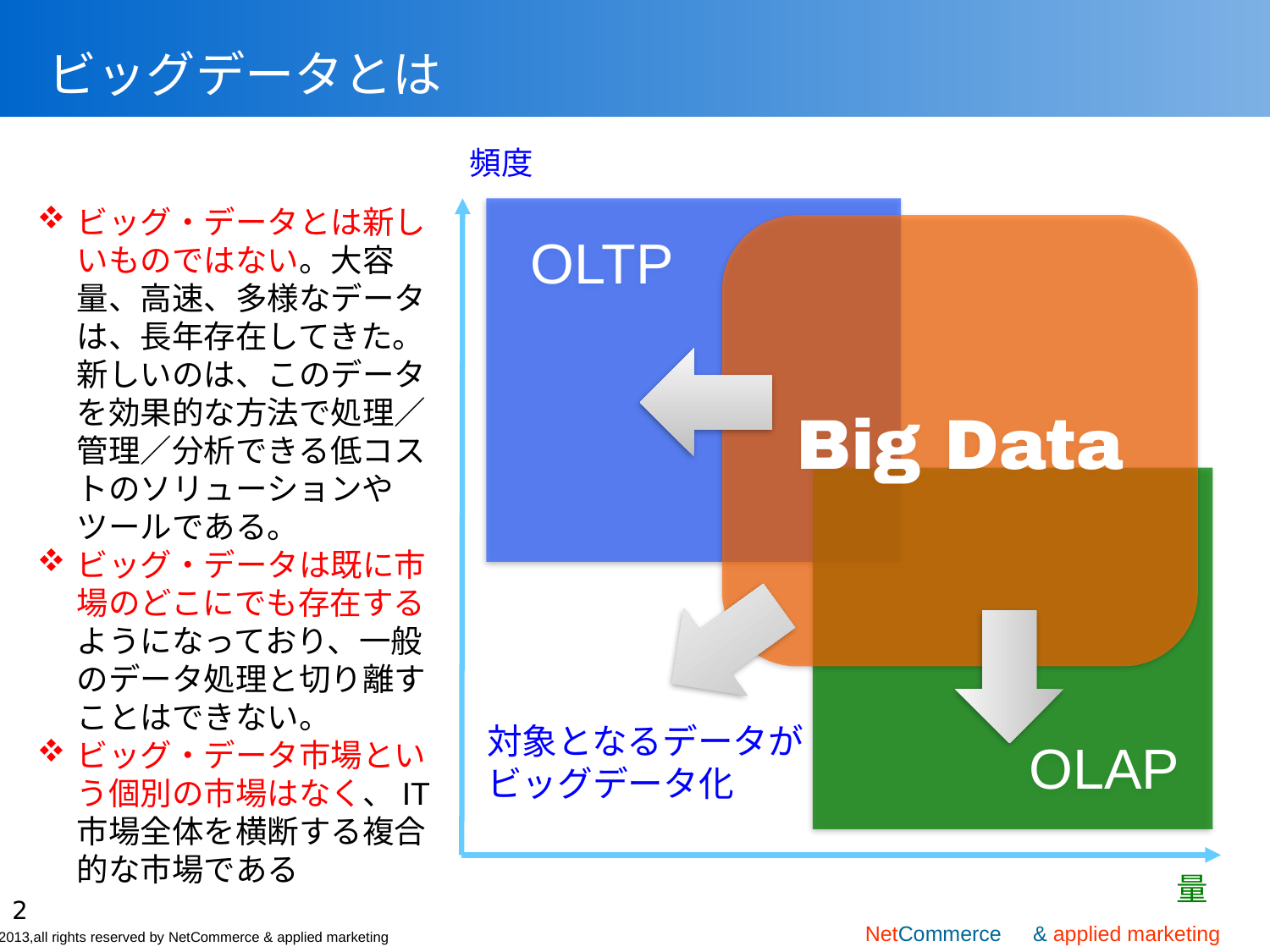

# ビッグデータとは
頻度
ビッグ・データとは新しいものではない。大容量、高速、多様なデータは、長年存在してきた。新しいのは、このデータを効果的な方法で処理／管理／分析できる低コストのソリューションやツールである。
ビッグ・データは既に市場のどこにでも存在するようになっており、一般のデータ処理と切り離すことはできない。
ビッグ・データ市場という個別の市場はなく、IT市場全体を横断する複合的な市場である
  OLTP

Big Data

　　　OLAP
対象となるデータが
ビッグデータ化
量
2